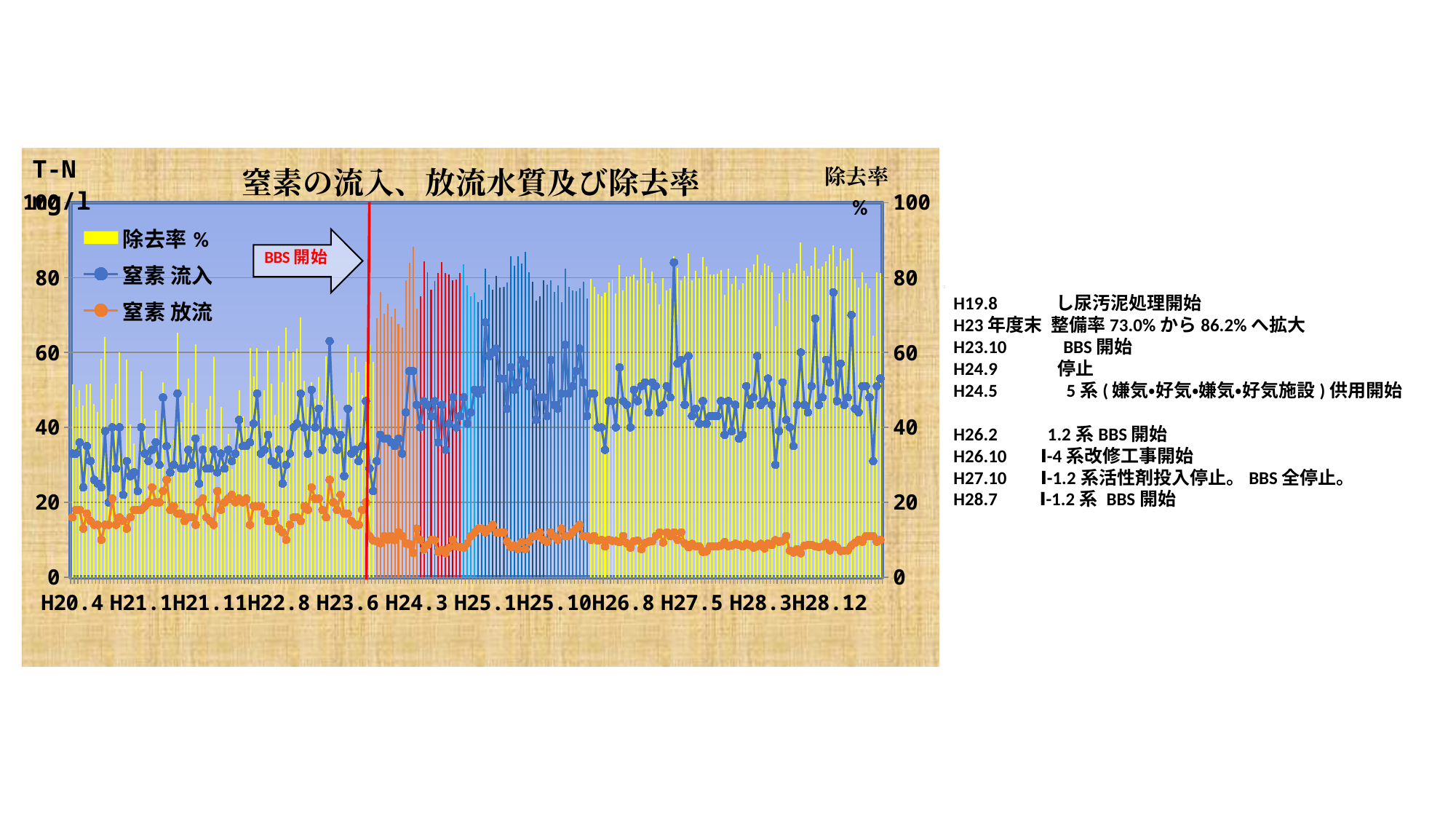

### Chart

| Category | 除去率% | 窒素 | 窒素 |
|---|---|---|---|
| H20.4 | 51.515151515151516 | 33.0 | 16.0 |
| H20.4 | 45.45454545454546 | 33.0 | 18.0 |
| H20.5 | 50.0 | 36.0 | 18.0 |
| H20.5 | 45.833333333333336 | 24.0 | 13.0 |
| H20.6 | 51.42857142857143 | 35.0 | 17.0 |
| H20.6 | 51.61290322580645 | 31.0 | 15.0 |
| H20.7 | 46.15384615384615 | 26.0 | 14.0 |
| H20.7 | 43.99999999999999 | 25.0 | 14.0 |
| H20.8 | 58.33333333333333 | 24.0 | 10.0 |
| H20.8 | 64.1025641025641 | 39.0 | 14.0 |
| H20.9 | 30.0 | 20.0 | 14.0 |
| H20.9 | 47.5 | 40.0 | 21.0 |
| H20.10 | 51.724137931034484 | 29.0 | 14.0 |
| H20.10 | 60.0 | 40.0 | 16.0 |
| H20.11 | 31.818181818181827 | 22.0 | 15.0 |
| H20.11 | 58.064516129032256 | 31.0 | 13.0 |
| H20.12 | 40.74074074074075 | 27.0 | 16.0 |
| H20.12 | 35.71428571428571 | 28.0 | 18.0 |
| H21.1 | 21.73913043478261 | 23.0 | 18.0 |
| H21.1 | 55.0 | 40.0 | 18.0 |
| H21.2 | 42.42424242424242 | 33.0 | 19.0 |
| H21.2 | 35.483870967741936 | 31.0 | 20.0 |
| H21.3 | 29.411764705882348 | 34.0 | 24.0 |
| H21.3 | 44.44444444444444 | 36.0 | 20.0 |
| H21.4 | 33.33333333333334 | 30.0 | 20.0 |
| H21.4 | 52.08333333333333 | 48.0 | 23.0 |
| H21.5 | 25.714285714285708 | 35.0 | 26.0 |
| H21.5 | 35.71428571428571 | 28.0 | 18.0 |
| H21.6 | 36.66666666666667 | 30.0 | 19.0 |
| H21.6 | 65.3061224489796 | 49.0 | 17.0 |
| H21.7 | 41.379310344827594 | 29.0 | 17.0 |
| H21.7 | 48.275862068965516 | 29.0 | 15.0 |
| H21.8 | 52.94117647058824 | 34.0 | 16.0 |
| H21.8 | 46.666666666666664 | 30.0 | 16.0 |
| H21.9 | 62.16216216216216 | 37.0 | 14.0 |
| H21.9 | 20.0 | 25.0 | 20.0 |
| H21.1 | 38.23529411764706 | 34.0 | 21.0 |
| H21.1 | 44.827586206896555 | 29.0 | 16.0 |
| H21.11 | 48.275862068965516 | 29.0 | 15.0 |
| H21.11 | 58.82352941176471 | 34.0 | 14.0 |
| H21.12 | 17.85714285714286 | 28.0 | 23.0 |
| H21.12 | 45.45454545454546 | 33.0 | 18.0 |
| H22.1 | 31.034482758620683 | 29.0 | 20.0 |
| H22.1 | 38.23529411764706 | 34.0 | 21.0 |
| H22.2 | 29.032258064516128 | 31.0 | 22.0 |
| H22.2 | 39.39393939393939 | 33.0 | 20.0 |
| H22.3 | 50.0 | 42.0 | 21.0 |
| H22.3 | 42.85714285714286 | 35.0 | 20.0 |
| H22.4 | 40.0 | 35.0 | 21.0 |
| H22.4 | 61.11111111111111 | 36.0 | 14.0 |
| H22.5 | 53.65853658536585 | 41.0 | 19.0 |
| H22.5 | 61.224489795918366 | 49.0 | 19.0 |
| H22.6 | 42.42424242424242 | 33.0 | 19.0 |
| H22.6 | 50.0 | 34.0 | 17.0 |
| H22.7 | 60.526315789473685 | 38.0 | 15.0 |
| H22.7 | 51.61290322580645 | 31.0 | 15.0 |
| H22.8 | 43.333333333333336 | 30.0 | 17.0 |
| H22.8 | 61.76470588235294 | 34.0 | 13.0 |
| H22.9 | 52.0 | 25.0 | 12.0 |
| H22.9 | 66.66666666666667 | 30.0 | 10.0 |
| H22.10 | 57.57575757575758 | 33.0 | 14.0 |
| H22.10 | 60.0 | 40.0 | 16.0 |
| H22.11 | 60.97560975609756 | 41.0 | 16.0 |
| H22.11 | 69.38775510204081 | 49.0 | 15.0 |
| H22.12 | 52.5 | 40.0 | 19.0 |
| H22.12 | 45.45454545454546 | 33.0 | 18.0 |
| H23.1 | 52.0 | 50.0 | 24.0 |
| H23.1 | 47.5 | 40.0 | 21.0 |
| H23.2 | 53.333333333333336 | 45.0 | 21.0 |
| H23.2 | 47.05882352941176 | 34.0 | 18.0 |
| H23.3 | 58.97435897435898 | 39.0 | 16.0 |
| H23.3 | 58.730158730158735 | 63.0 | 26.0 |
| H23.4 | 48.71794871794872 | 39.0 | 20.0 |
| H23.4 | 47.05882352941176 | 34.0 | 18.0 |
| H23.5 | 42.10526315789473 | 38.0 | 22.0 |
| H23.5 | 37.03703703703704 | 27.0 | 17.0 |
| H23.6 | 62.22222222222222 | 45.0 | 17.0 |
| H23.6 | 54.54545454545455 | 33.0 | 15.0 |
| H23.7 | 58.82352941176471 | 34.0 | 14.0 |
| H23.7 | 54.83870967741936 | 31.0 | 14.0 |
| H23.8 | 48.57142857142858 | 35.0 | 18.0 |
| H23.8 | 57.4468085106383 | 47.0 | 20.0 |
| H23.9 | 62.06896551724138 | 29.0 | 11.0 |
| H23.9 | 57.391304347826086 | 23.0 | 9.8 |
| H23.10 | 69.03225806451613 | 31.0 | 9.6 |
| H23.10 | 76.05263157894737 | 38.0 | 9.1 |
| H23.11 | 70.27027027027027 | 37.0 | 11.0 |
| H23.11 | 72.97297297297297 | 37.0 | 10.0 |
| H23.12 | 69.44444444444444 | 36.0 | 11.0 |
| H23.12 | 71.71428571428572 | 35.0 | 9.9 |
| H24.1 | 67.56756756756756 | 37.0 | 12.0 |
| H24.1 | 66.66666666666667 | 33.0 | 11.0 |
| H24.2 | 79.31818181818181 | 44.0 | 9.1 |
| H24.2 | 83.81818181818181 | 55.0 | 8.9 |
| H24.3 | 88.18181818181819 | 55.0 | 6.5 |
| H24.3 | 71.73913043478261 | 46.0 | 13.0 |
| H24.4 | 75.0 | 40.0 | 10.0 |
| H24.4 | 84.25531914893617 | 47.0 | 7.4 |
| H24.5 | 81.30434782608695 | 46.0 | 8.6 |
| H24.5 | 76.74418604651163 | 43.0 | 10.0 |
| H24.6 | 78.93617021276596 | 47.0 | 9.9 |
| H24.6 | 81.11111111111111 | 36.0 | 6.8 |
| H24.7 | 84.13043478260869 | 46.0 | 7.3 |
| H24.7 | 81.17647058823529 | 34.0 | 6.4 |
| H24.8 | 80.73170731707317 | 41.0 | 7.9 |
| H24.8 | 79.16666666666666 | 48.0 | 10.0 |
| H24.9 | 79.5 | 40.0 | 8.2 |
| H24.9 | 81.16279069767442 | 43.0 | 8.1 |
| H24.10 | 83.54166666666667 | 48.0 | 7.9 |
| H24.10 | 77.8048780487805 | 41.0 | 9.1 |
| H24.11 | 75.0 | 44.0 | 11.0 |
| H24.11 | 76.0 | 50.0 | 12.0 |
| H24.12 | 73.46938775510205 | 49.0 | 13.0 |
| H24.12 | 74.0 | 50.0 | 13.0 |
| H25.1 | 82.35294117647058 | 68.0 | 12.0 |
| H25.1 | 77.96610169491525 | 59.0 | 13.0 |
| H25.2 | 76.66666666666667 | 60.0 | 14.0 |
| H25.2 | 80.32786885245902 | 61.0 | 12.0 |
| H25.3 | 77.35849056603773 | 53.0 | 12.0 |
| H25.3 | 77.35849056603773 | 53.0 | 12.0 |
| H25.4 | 78.66666666666667 | 45.0 | 9.6 |
| H25.4 | 85.71428571428572 | 56.0 | 8.0 |
| H25.5 | 83.2 | 50.0 | 8.4 |
| H25.5 | 85.57692307692308 | 52.0 | 7.5 |
| H25.6 | 83.79310344827586 | 58.0 | 9.4 |
| H25.6 | 86.84210526315789 | 57.0 | 7.5 |
| H25.7 | 81.37254901960785 | 51.0 | 9.5 |
| H25.7 | 78.84615384615384 | 52.0 | 11.0 |
| H25.8 | 73.80952380952381 | 42.0 | 11.0 |
| H25.8 | 75.0 | 48.0 | 12.0 |
| H25.9 | 79.16666666666666 | 48.0 | 10.0 |
| H25.9 | 78.13953488372093 | 43.0 | 9.4 |
| H25.10 | 79.3103448275862 | 58.0 | 12.0 |
| H25.10 | 76.08695652173913 | 46.0 | 11.0 |
| H25.11 | 77.77777777777777 | 45.0 | 10.0 |
| H25.11 | 73.46938775510205 | 49.0 | 13.0 |
| H25.12 | 82.25806451612902 | 62.0 | 11.0 |
| H25.12 | 77.55102040816327 | 49.0 | 11.0 |
| H26.1 | 76.47058823529412 | 51.0 | 12.0 |
| H26.1 | 76.36363636363636 | 55.0 | 13.0 |
| H26.2 | 77.04918032786885 | 61.0 | 14.0 |
| H26.2 | 78.84615384615384 | 52.0 | 11.0 |
| H26.3 | 74.41860465116278 | 43.0 | 11.0 |
| H26.3 | 79.59183673469389 | 49.0 | 10.0 |
| H26.4 | 77.55102040816327 | 49.0 | 11.0 |
| H26.4 | 75.5 | 40.0 | 9.8 |
| H26.5 | 75.0 | 40.0 | 10.0 |
| H26.5 | 75.88235294117648 | 34.0 | 8.2 |
| H26.6 | 78.72340425531915 | 47.0 | 10.0 |
| H26.6 | 79.36170212765958 | 47.0 | 9.7 |
| H26.7 | 75.75 | 40.0 | 9.7 |
| H26.7 | 83.21428571428571 | 56.0 | 9.4 |
| H26.8 | 76.59574468085106 | 47.0 | 11.0 |
| H26.8 | 80.21739130434783 | 46.0 | 9.1 |
| H26.9 | 80.25 | 40.0 | 7.9 |
| H26.9 | 80.8 | 50.0 | 9.6 |
| H26.10 | 79.14893617021276 | 47.0 | 9.8 |
| H26.10 | 85.29411764705883 | 51.0 | 7.5 |
| H26.11 | 82.5 | 52.0 | 9.1 |
| H26.11 | 78.4090909090909 | 44.0 | 9.5 |
| H26.12 | 81.53846153846155 | 52.0 | 9.6 |
| H26.12 | 78.43137254901961 | 51.0 | 11.0 |
| H27.1 | 72.72727272727273 | 44.0 | 12.0 |
| H27.1 | 79.78260869565217 | 46.0 | 9.3 |
| H27.2 | 76.47058823529412 | 51.0 | 12.0 |
| H27.2 | 77.08333333333334 | 48.0 | 11.0 |
| H27.3 | 85.71428571428572 | 84.0 | 12.0 |
| H27.3 | 82.45614035087719 | 57.0 | 10.0 |
| H27.4 | 79.3103448275862 | 58.0 | 12.0 |
| H27.4 | 80.43478260869566 | 46.0 | 9.0 |
| H27.5 | 86.4406779661017 | 59.0 | 8.0 |
| H27.5 | 79.30232558139535 | 43.0 | 8.9 |
| H27.6 | 81.77777777777777 | 45.0 | 8.2 |
| H27.6 | 79.7560975609756 | 41.0 | 8.3 |
| H27.7 | 85.53191489361703 | 47.0 | 6.8 |
| H27.7 | 82.92682926829268 | 41.0 | 7.0 |
| H27.8 | 80.69767441860465 | 43.0 | 8.3 |
| H27.8 | 80.69767441860465 | 43.0 | 8.3 |
| H27.9 | 80.93023255813954 | 43.0 | 8.2 |
| H27.9 | 81.91489361702128 | 47.0 | 8.5 |
| H27.10 | 75.26315789473684 | 38.0 | 9.4 |
| H27.10 | 82.34042553191489 | 47.0 | 8.3 |
| H27.11 | 78.2051282051282 | 39.0 | 8.5 |
| H27.11 | 80.43478260869566 | 46.0 | 9.0 |
| H27.12 | 76.75675675675676 | 37.0 | 8.6 |
| H27.12 | 78.42105263157895 | 38.0 | 8.2 |
| H28.1 | 82.54901960784314 | 51.0 | 8.9 |
| H28.1 | 81.30434782608695 | 46.0 | 8.6 |
| H28.2 | 83.54166666666667 | 48.0 | 7.9 |
| H28.2 | 85.9322033898305 | 59.0 | 8.3 |
| H28.3 | 80.65217391304347 | 46.0 | 8.9 |
| H28.3 | 83.61702127659575 | 47.0 | 7.7 |
| H28.4 | 83.01886792452831 | 53.0 | 9.0 |
| H28.4 | 81.30434782608695 | 46.0 | 8.6 |
| H28.5 | 67.0 | 30.0 | 9.9 |
| H28.5 | 75.64102564102564 | 39.0 | 9.5 |
| H28.6 | 81.34615384615385 | 52.0 | 9.7 |
| H28.6 | 73.80952380952381 | 42.0 | 11.0 |
| H28.7 | 82.25 | 40.0 | 7.1 |
| H28.7 | 81.14285714285714 | 35.0 | 6.6 |
| H28.8 | 83.69565217391305 | 46.0 | 7.5 |
| H28.8 | 89.33333333333333 | 60.0 | 6.4 |
| H28.9 | 81.73913043478261 | 46.0 | 8.4 |
| H28.9 | 80.45454545454545 | 44.0 | 8.6 |
| H28.10 | 83.13725490196079 | 51.0 | 8.6 |
| H28.10 | 87.97101449275362 | 69.0 | 8.3 |
| H28.11 | 82.3913043478261 | 46.0 | 8.1 |
| H28.11 | 82.91666666666667 | 48.0 | 8.2 |
| H28.12 | 84.3103448275862 | 58.0 | 9.1 |
| H28.12 | 86.15384615384616 | 52.0 | 7.2 |
| H29.1 | 88.55263157894737 | 76.0 | 8.7 |
| H29.1 | 82.97872340425532 | 47.0 | 8.0 |
| H29.2 | 87.71929824561404 | 57.0 | 7.0 |
| H29.2 | 84.56521739130434 | 46.0 | 7.1 |
| H29.3 | 85.0 | 48.0 | 7.2 |
| H29.3 | 87.85714285714286 | 70.0 | 8.5 |
| H29.4 | 79.55555555555556 | 45.0 | 9.2 |
| H29.4 | 77.27272727272728 | 44.0 | 10.0 |
| H29.5 | 81.37254901960785 | 51.0 | 9.5 |
| H29.5 | 78.43137254901961 | 51.0 | 11.0 |
| H29.6 | 77.08333333333334 | 48.0 | 11.0 |
| H29.6 | 64.51612903225806 | 31.0 | 11.0 |
| H29.7 | 81.37254901960785 | 51.0 | 9.5 |
| H29.7 | 81.13207547169812 | 53.0 | 10.0 |
H19.8             し尿汚泥処理開始
H23年度末  整備率73.0%から86.2%へ拡大
H23.10　       BBS開始
H24.9　         停止
H24.5　          5系(嫌気・好気・嫌気・好気施設)供用開始

H26.2            1.2系BBS開始
H26.10        Ⅰ-4系改修工事開始
H27.10        Ⅰ-1.2系活性剤投入停止。BBS全停止。
H28.7          Ⅰ-1.2系 BBS開始